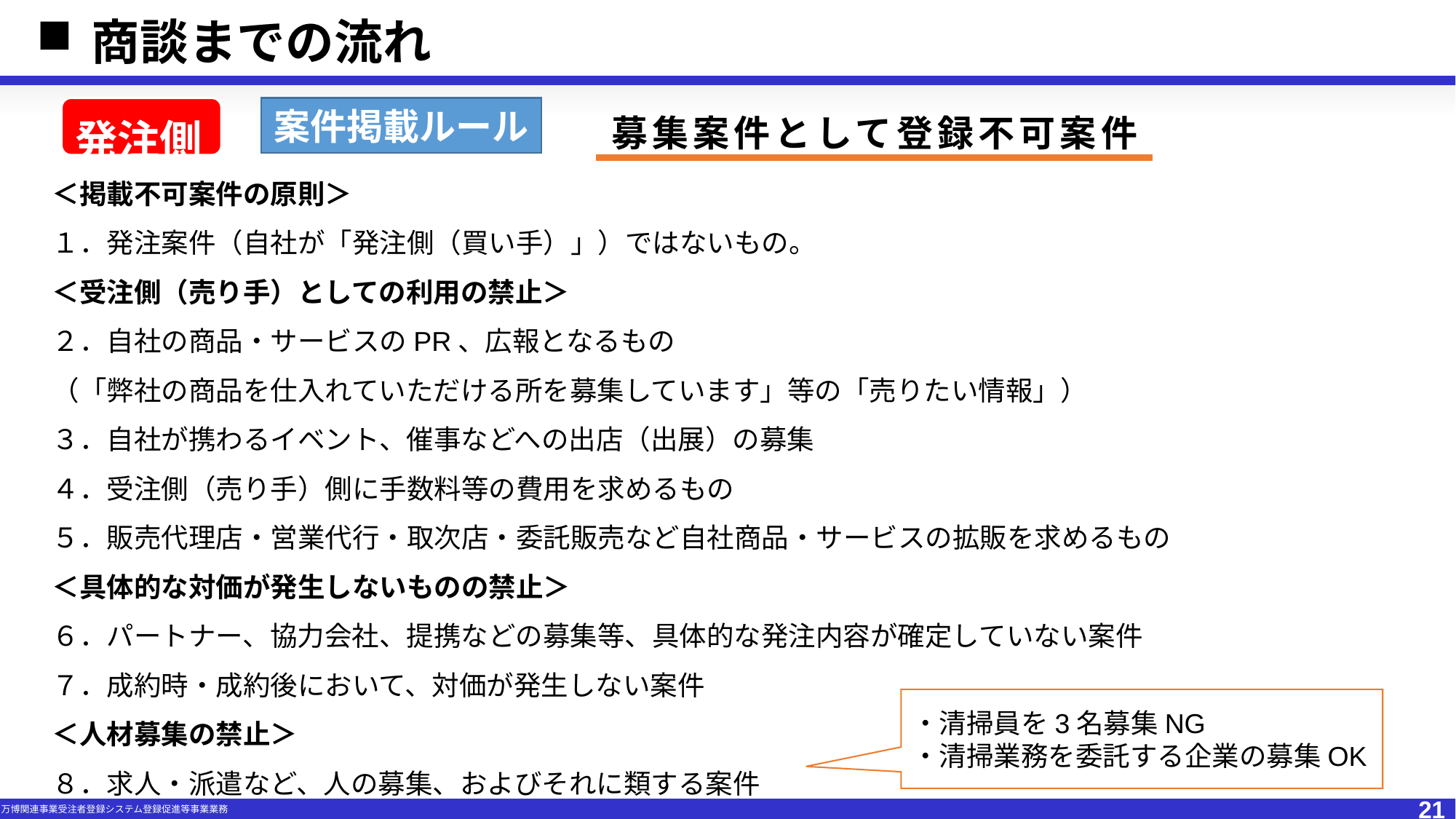

商談までの流れ
発注側
案件掲載ルール
募集案件として登録不可案件
＜掲載不可案件の原則＞
１．発注案件（自社が「発注側（買い手）」）ではないもの。
＜受注側（売り手）としての利用の禁止＞
２．自社の商品・サービスのPR、広報となるもの
（「弊社の商品を仕入れていただける所を募集しています」等の「売りたい情報」）
３．自社が携わるイベント、催事などへの出店（出展）の募集
４．受注側（売り手）側に手数料等の費用を求めるもの
５．販売代理店・営業代行・取次店・委託販売など自社商品・サービスの拡販を求めるもの
＜具体的な対価が発生しないものの禁止＞
６．パートナー、協力会社、提携などの募集等、具体的な発注内容が確定していない案件
７．成約時・成約後において、対価が発生しない案件
＜人材募集の禁止＞
８．求人・派遣など、人の募集、およびそれに類する案件

・清掃員を3名募集NG
・清掃業務を委託する企業の募集OK
21